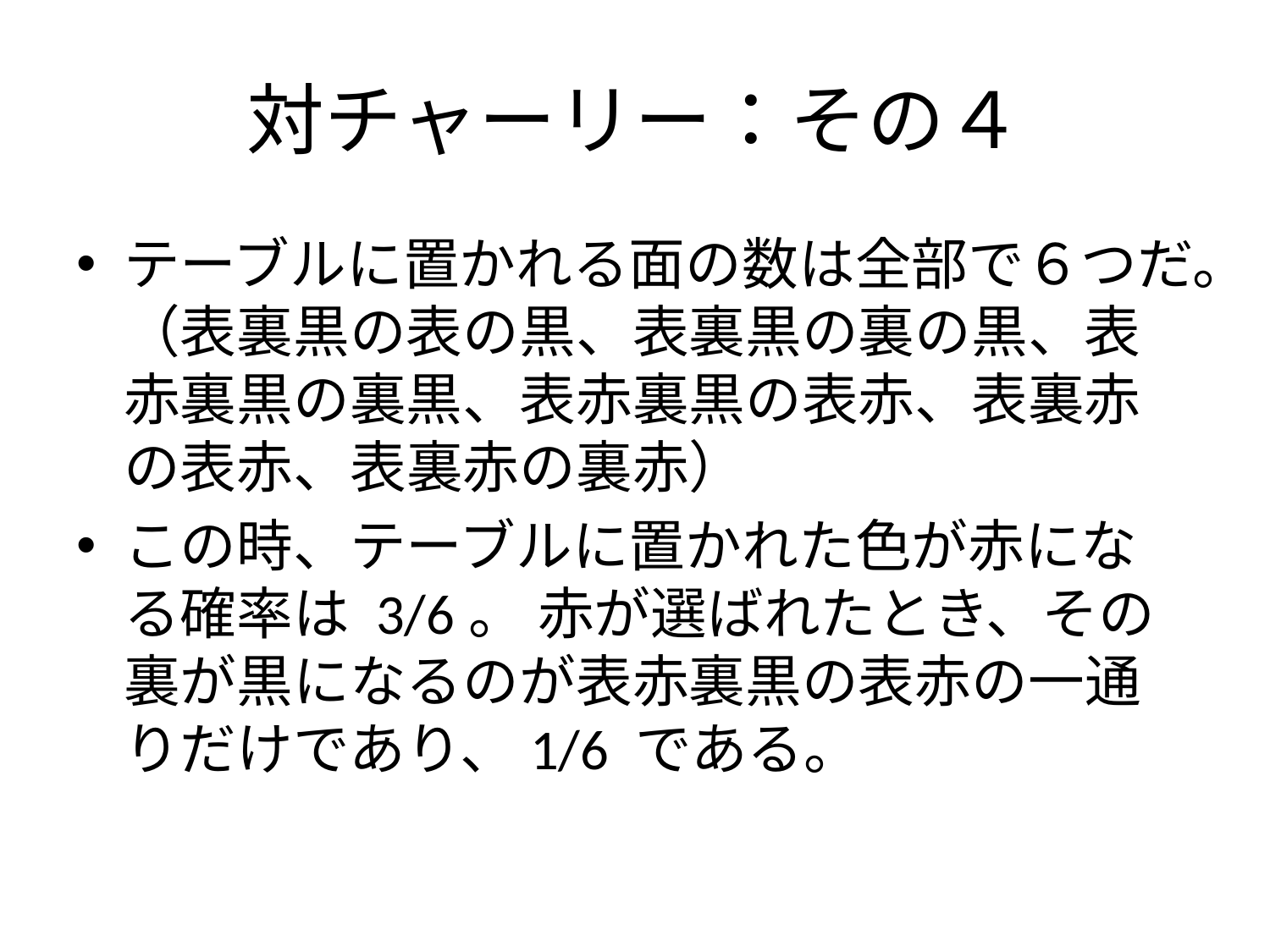

# 対チャーリー：その４
テーブルに置かれる面の数は全部で６つだ。（表裏黒の表の黒、表裏黒の裏の黒、表赤裏黒の裏黒、表赤裏黒の表赤、表裏赤の表赤、表裏赤の裏赤）
この時、テーブルに置かれた色が赤になる確率は 3/6。 赤が選ばれたとき、その裏が黒になるのが表赤裏黒の表赤の一通りだけであり、1/6 である。